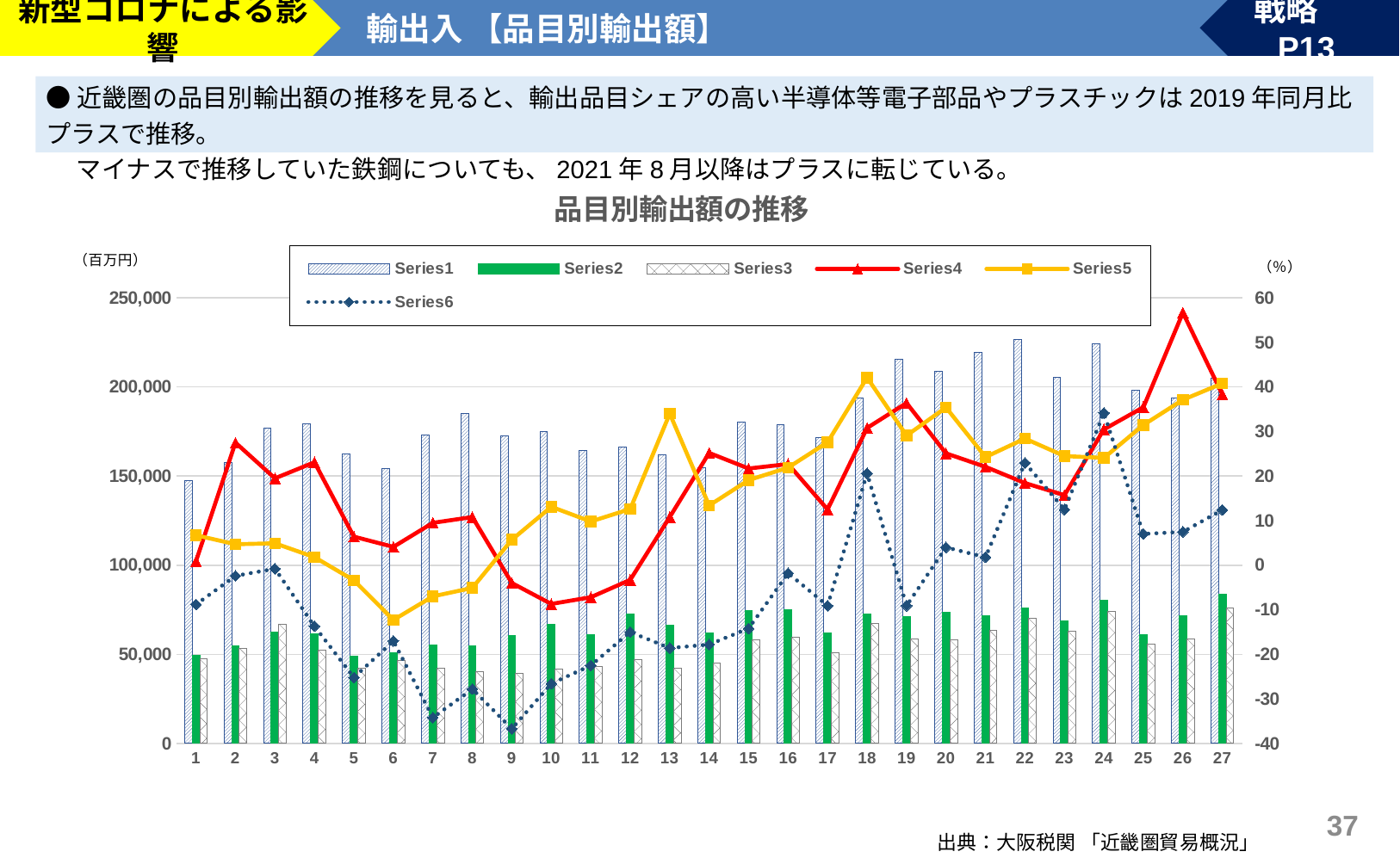

新型コロナによる影響
輸出入 【品目別輸出額】
戦略　P13
●近畿圏の品目別輸出額の推移を見ると、輸出品目シェアの高い半導体等電子部品やプラスチックは2019年同月比プラスで推移。
　 マイナスで推移していた鉄鋼についても、2021年8月以降はプラスに転じている。

### Chart: 品目別輸出額の推移

| Category |  |  |  |  |  |  |
|---|---|---|---|---|---|---|
37
出典：大阪税関 「近畿圏貿易概況」